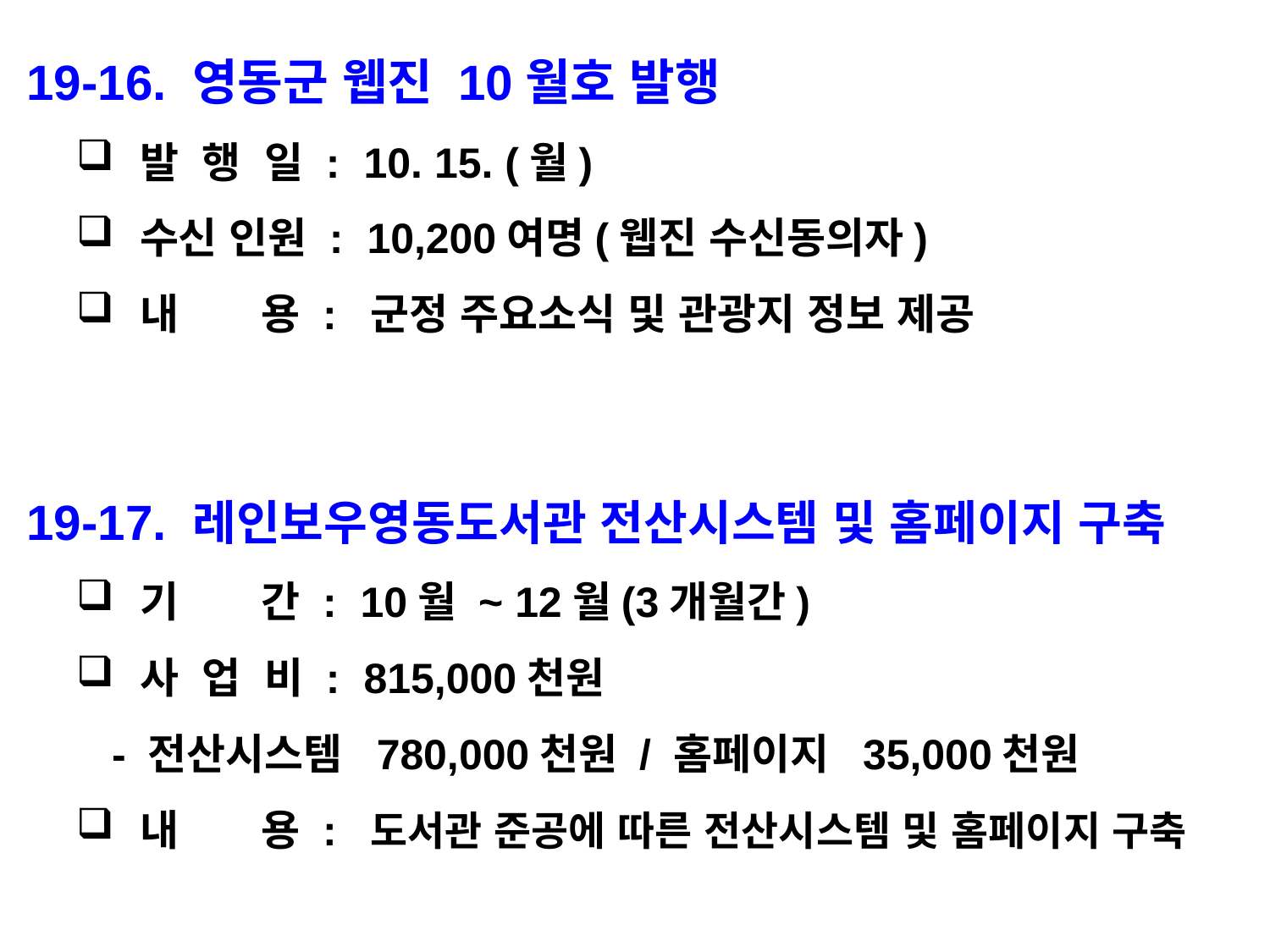

19-16. 영동군 웹진 10월호 발행
발  행  일 :  10. 15. (월)
수신 인원 :  10,200여명(웹진 수신동의자)
내       용 :  군정 주요소식 및 관광지 정보 제공

 19-17. 레인보우영동도서관 전산시스템 및 홈페이지 구축
기       간 :  10월 ~ 12월(3개월간)
사  업  비 :  815,000천원
   - 전산시스템  780,000천원 / 홈페이지  35,000천원
내       용 :  도서관 준공에 따른 전산시스템 및 홈페이지 구축